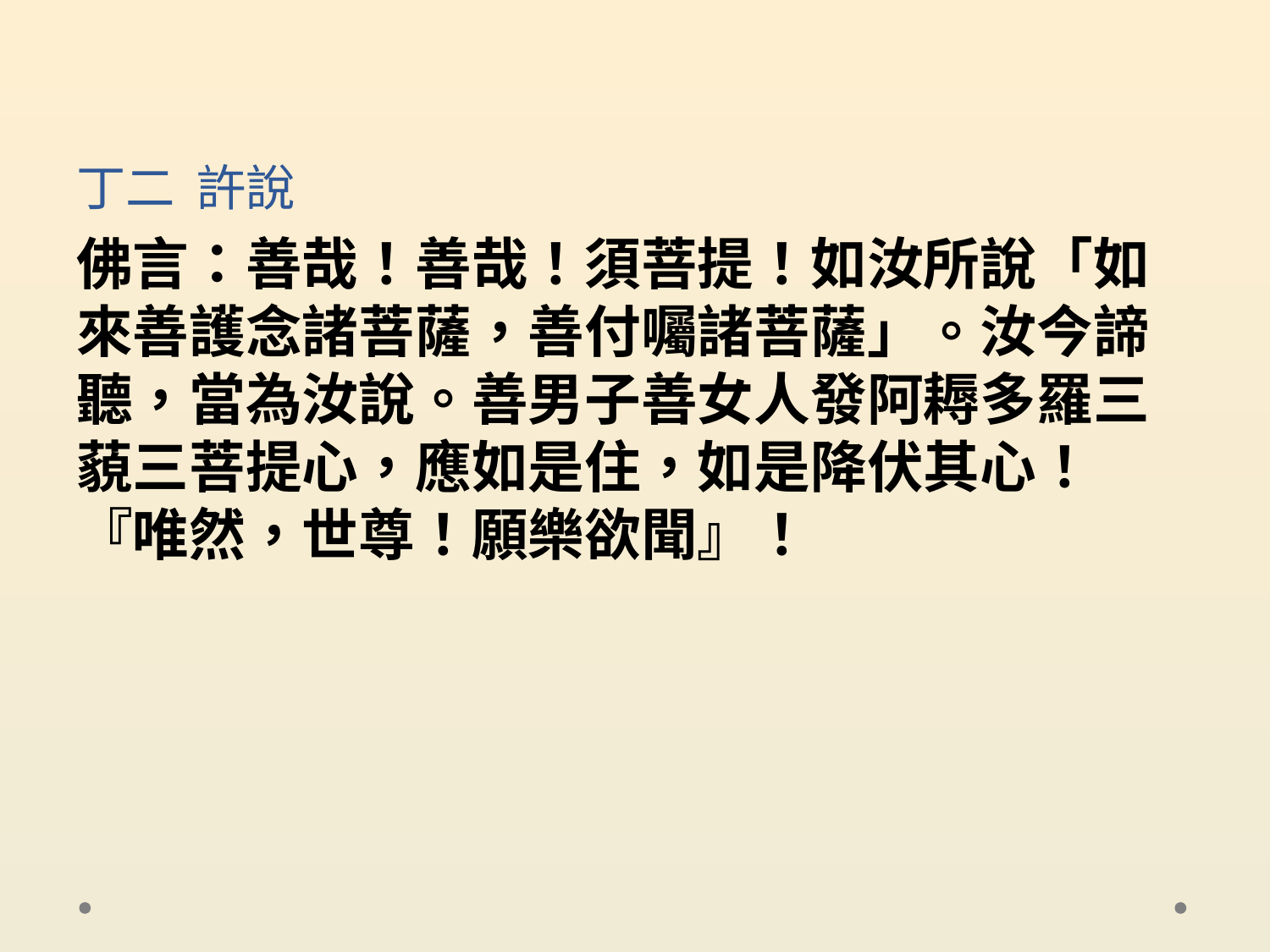

# 丁二  許說
佛言：善哉！善哉！須菩提！如汝所說「如來善護念諸菩薩，善付囑諸菩薩」。汝今諦聽，當為汝說。善男子善女人發阿耨多羅三藐三菩提心，應如是住，如是降伏其心！『唯然，世尊！願樂欲聞』！